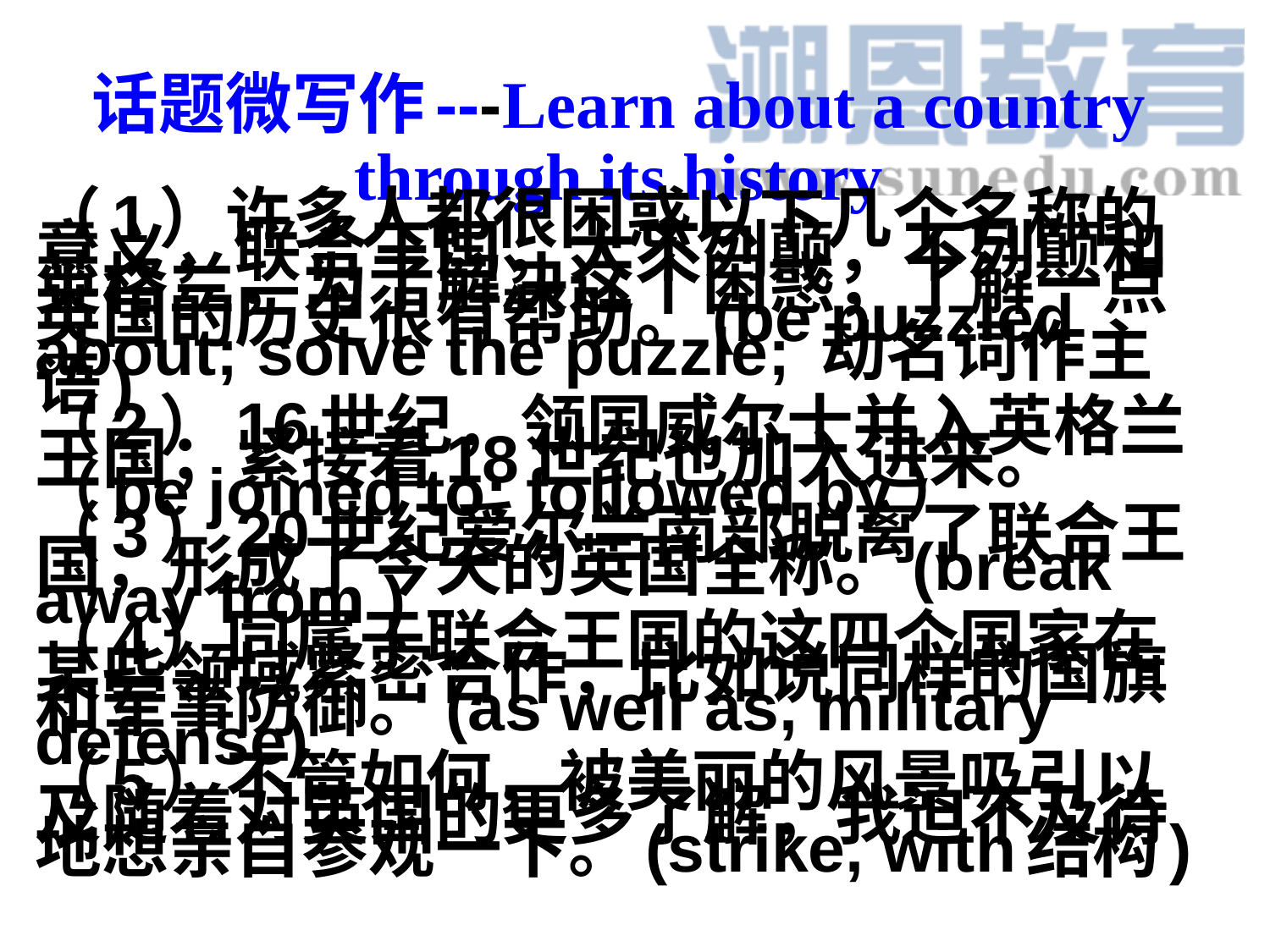

话题微写作---Learn about a country through its history
（1）许多人都很困惑以下几个名称的意义，联合王国，大不列颠，不列颠和英格兰，为了解决这个困惑，了解一点英国的历史很有帮助。(be puzzled about; solve the puzzle; 动名词作主语)
（2）16世纪，领国威尔士并入英格兰王国；紧接着18世纪也加入进来。（be joined to; followed by）
（3）20世纪爱尔兰南部脱离了联合王国，形成了今天的英国全称。(break away from )
（4）同属于联合王国的这四个国家在某些领域紧密合作，比如说同样的国旗和军事防御。(as well as, military defense)
（5）不管如何，被美丽的风景吸引以及随着对英国的更多了解，我迫不及待地想亲自参观一下。(strike, with结构)